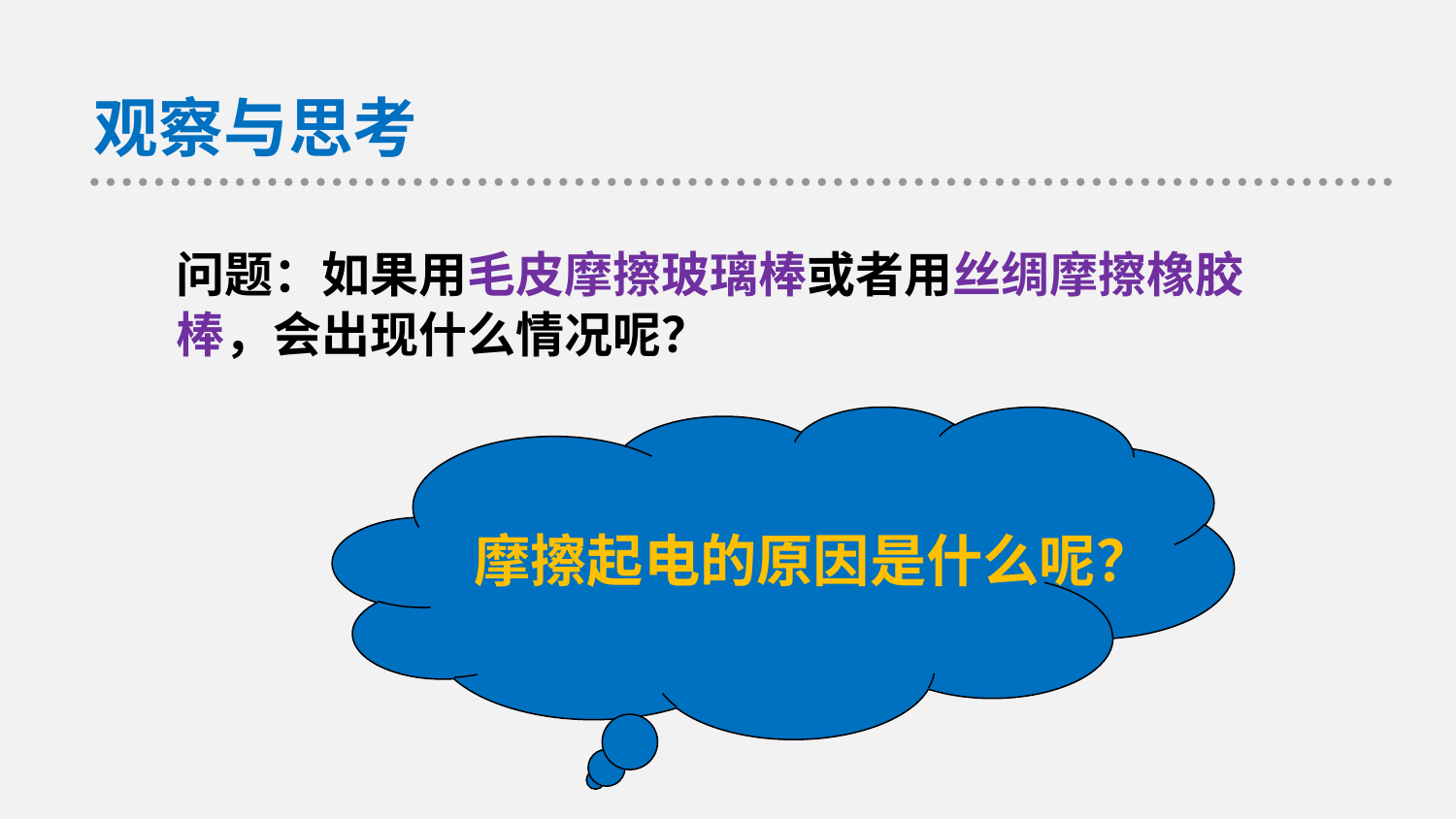

观察与思考
问题：如果用毛皮摩擦玻璃棒或者用丝绸摩擦橡胶棒，会出现什么情况呢？

摩擦起电的原因是什么呢？